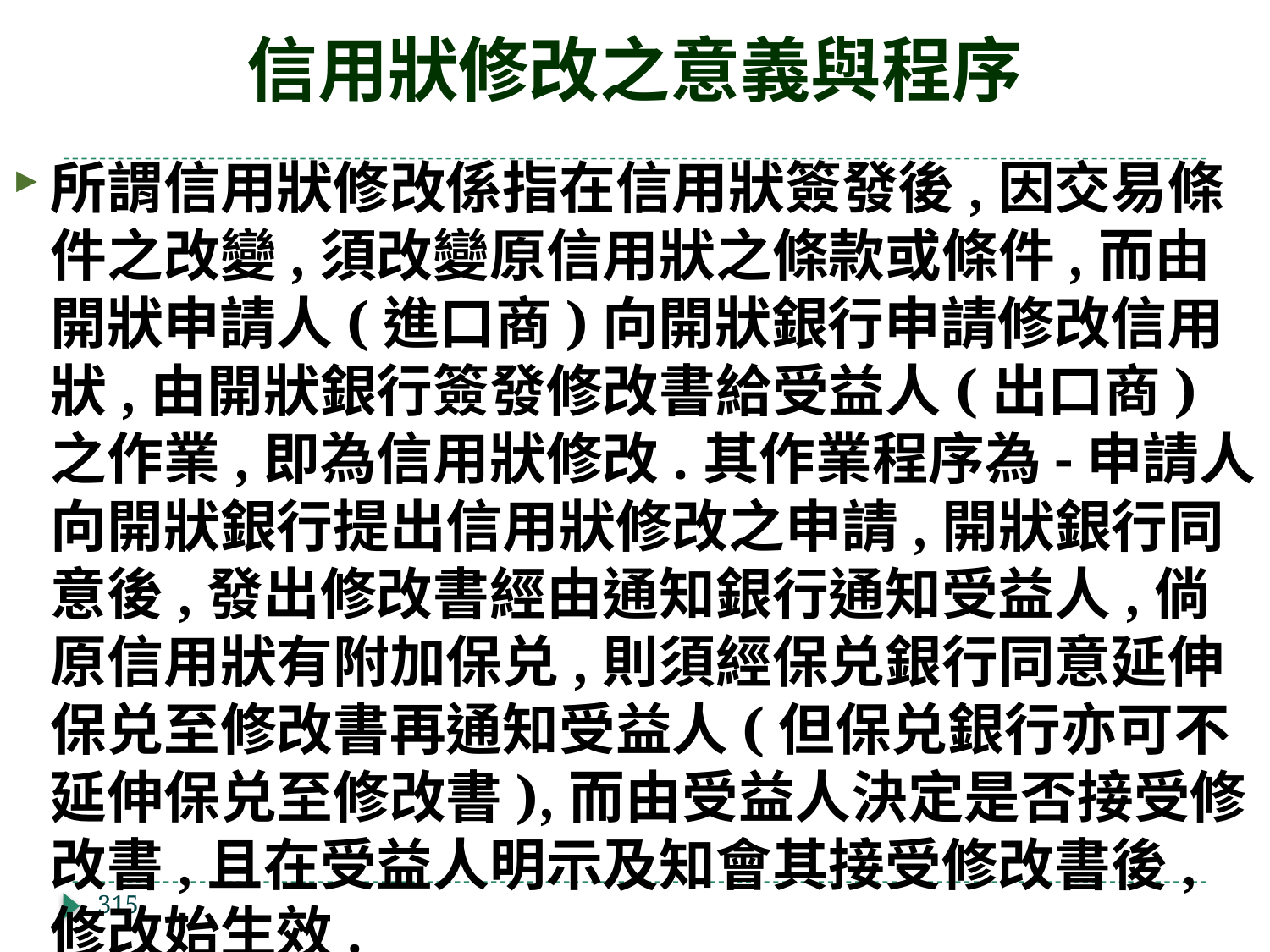

# 信用狀修改之意義與程序
所謂信用狀修改係指在信用狀簽發後,因交易條件之改變,須改變原信用狀之條款或條件,而由開狀申請人(進口商)向開狀銀行申請修改信用狀,由開狀銀行簽發修改書給受益人(出口商)之作業,即為信用狀修改.其作業程序為-申請人向開狀銀行提出信用狀修改之申請,開狀銀行同意後,發出修改書經由通知銀行通知受益人,倘原信用狀有附加保兑,則須經保兑銀行同意延伸保兑至修改書再通知受益人(但保兑銀行亦可不延伸保兑至修改書),而由受益人決定是否接受修改書,且在受益人明示及知會其接受修改書後,修改始生效.
315